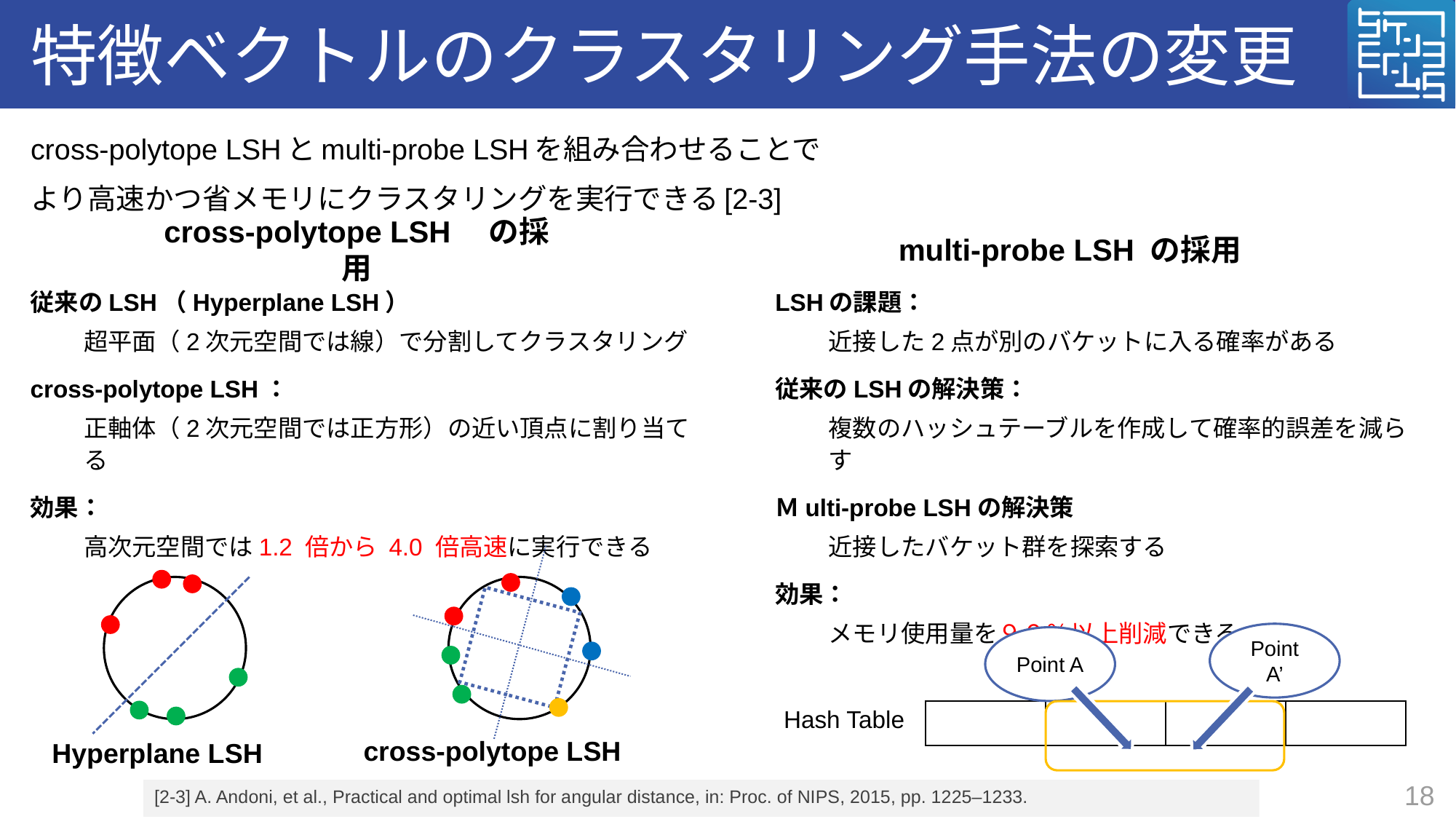

# 特徴ベクトルのクラスタリング手法の変更
cross-polytope LSHとmulti-probe LSHを組み合わせることで
より高速かつ省メモリにクラスタリングを実行できる[2-3]
cross-polytope LSH　の採用
multi-probe LSH の採用
従来のLSH（Hyperplane LSH）
超平面（2次元空間では線）で分割してクラスタリング
cross-polytope LSH：
正軸体（2次元空間では正方形）の近い頂点に割り当てる
効果：
高次元空間では1.2 倍から 4.0 倍高速に実行できる
LSHの課題：
近接した2点が別のバケットに入る確率がある
従来のLSHの解決策：
複数のハッシュテーブルを作成して確率的誤差を減らす
Ｍulti-probe LSHの解決策
近接したバケット群を探索する
効果：
メモリ使用量を９０％以上削減できる

Point A’
Point A

| Hash Table |  |  |  |  |
| --- | --- | --- | --- | --- |

cross-polytope LSH
Hyperplane LSH
18
[2-3] A. Andoni, et al., Practical and optimal lsh for angular distance, in: Proc. of NIPS, 2015, pp. 1225–1233.